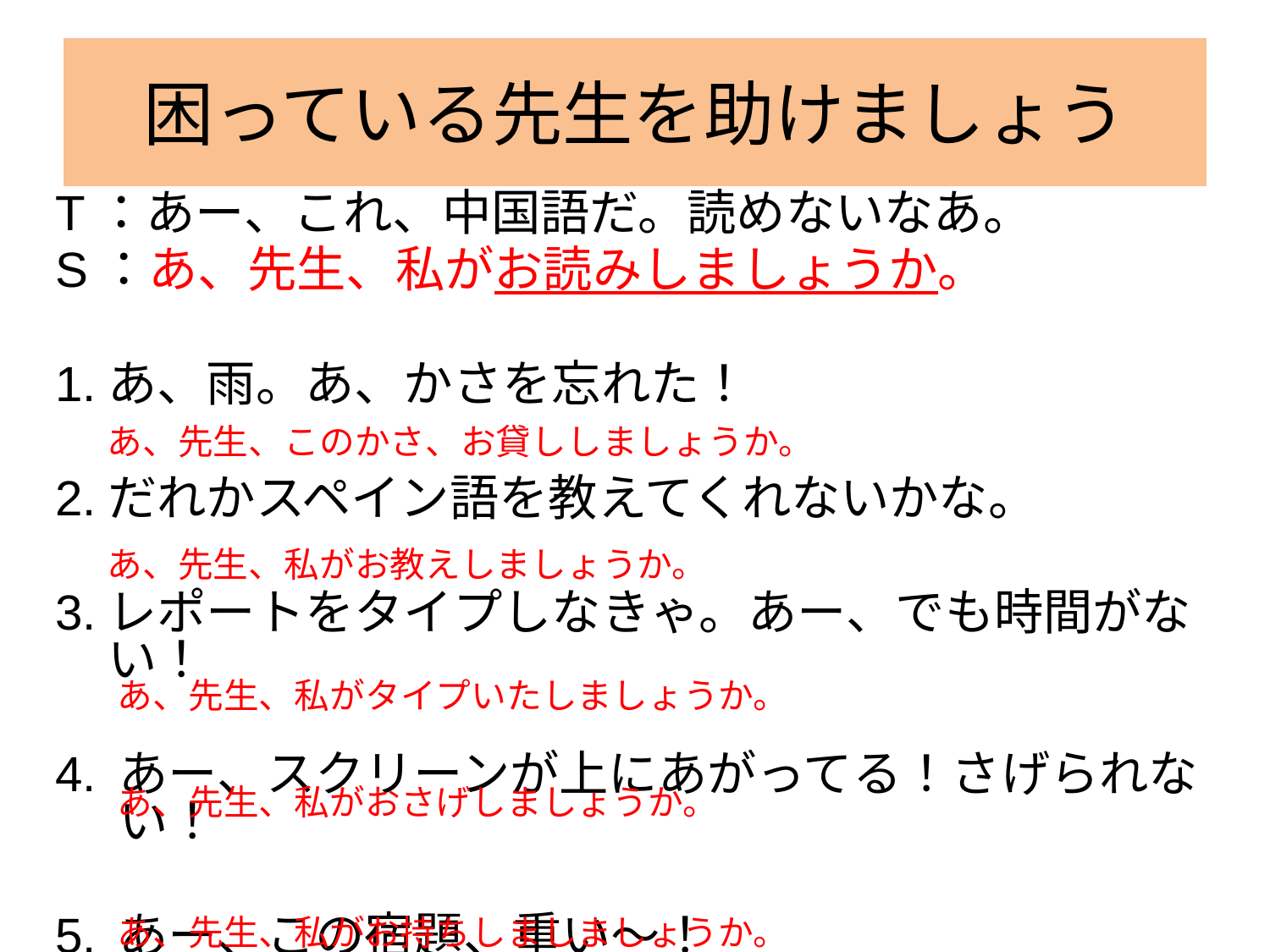

# 困っている先生を助けましょう
T：あー、これ、中国語だ。読めないなあ。
S：あ、先生、私がお読みしましょうか。

あ、雨。あ、かさを忘れた！

だれかスペイン語を教えてくれないかな。

レポートをタイプしなきゃ。あー、でも時間がない！

あー、スクリーンが上にあがってる！さげられない！

あー、この宿題、重い～！
| あ、先生、このかさ、お貸ししましょうか。 |
| --- |
| あ、先生、私がお教えしましょうか。 |
| --- |
| あ、先生、私がタイプいたしましょうか。 |
| --- |
| あ、先生、私がおさげしましょうか。 |
| --- |
| あ、先生、私がお持ちしましましょうか。 |
| --- |